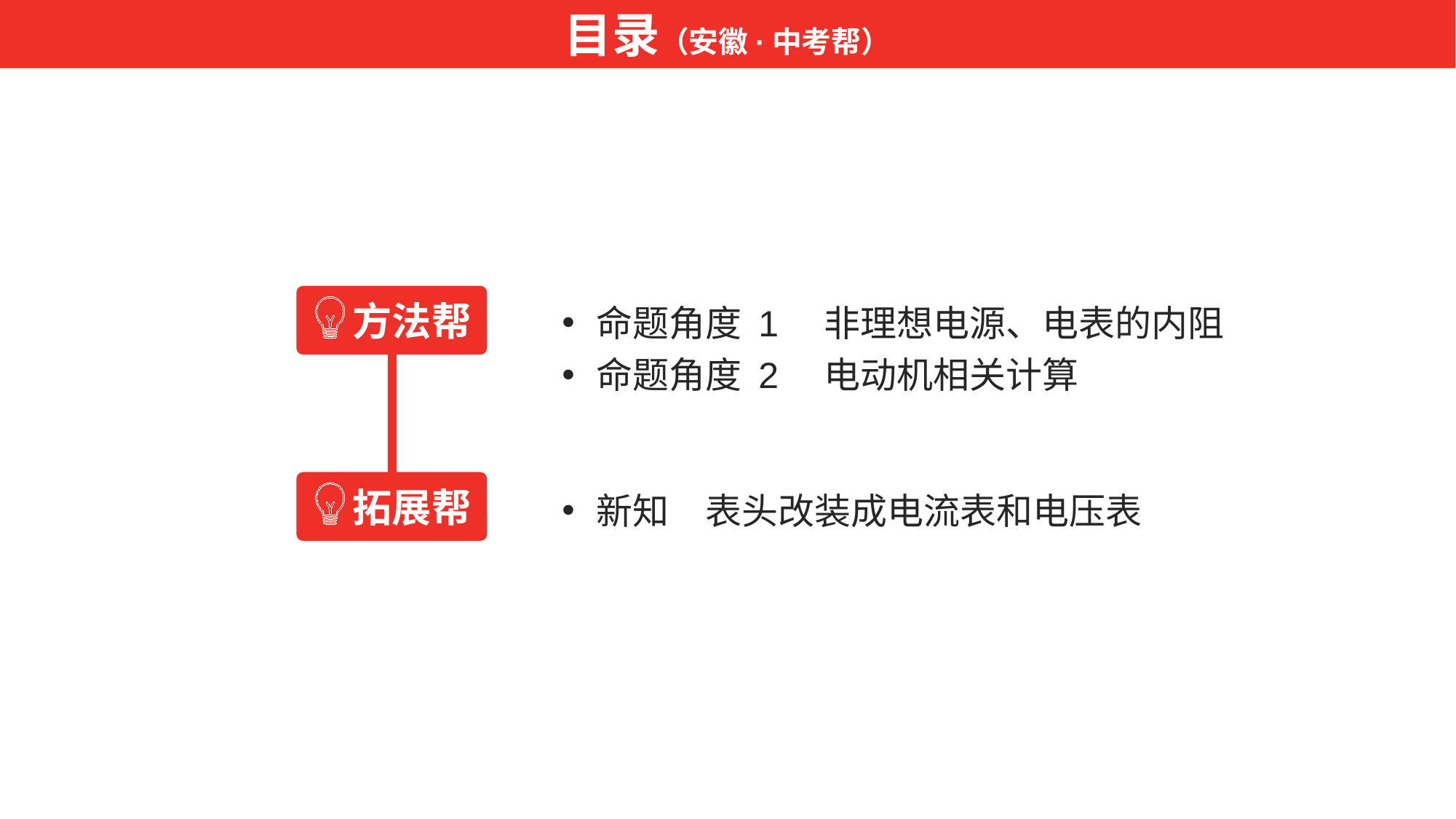

目录（安徽·中考帮）
方法帮

命题角度 1　非理想电源、电表的内阻
命题角度 2　电动机相关计算
拓展帮

新知　表头改装成电流表和电压表